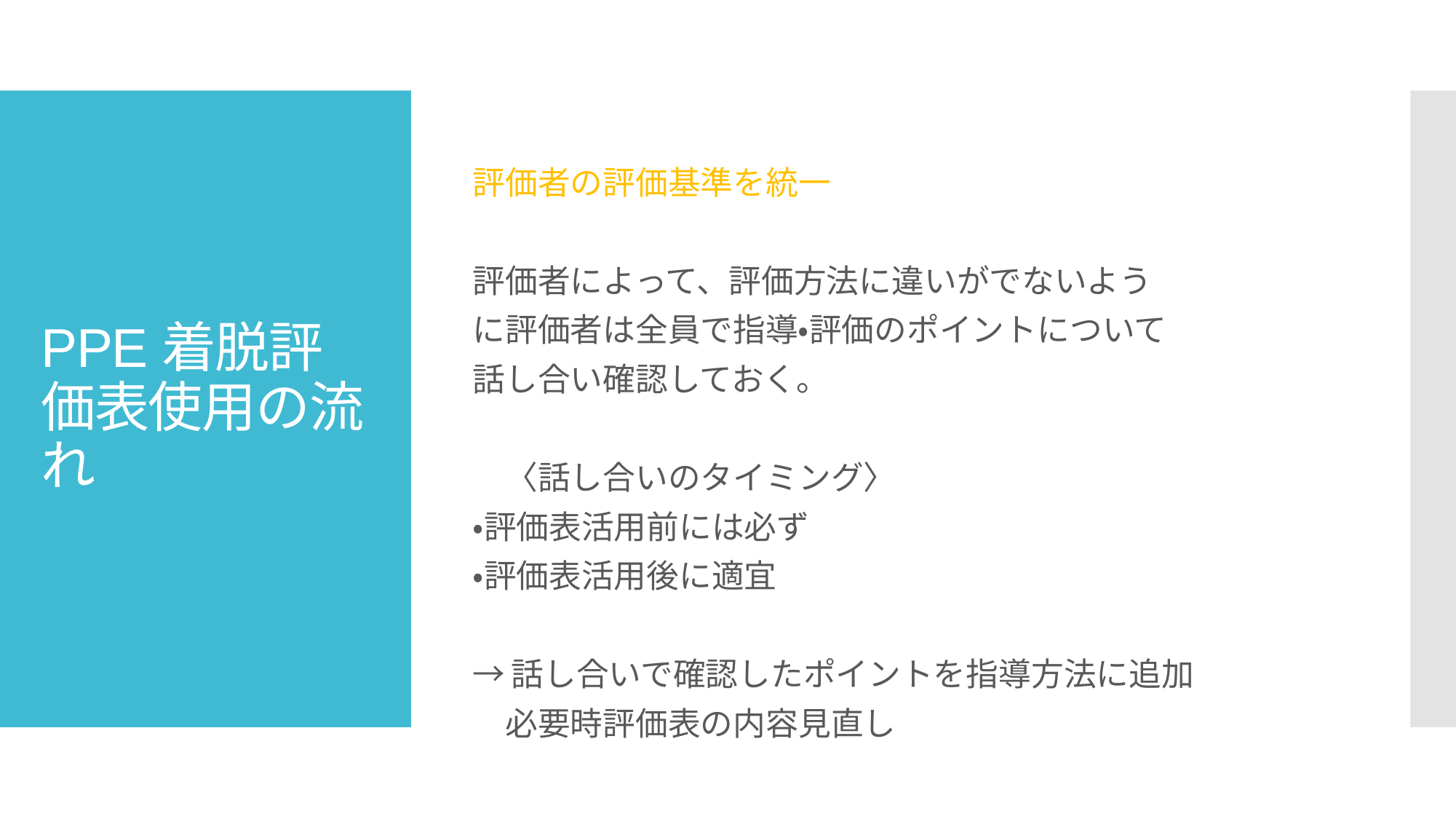

評価者の評価基準を統一

評価者によって、評価方法に違いがでないよう
に評価者は全員で指導・評価のポイントについて
話し合い確認しておく。

　〈話し合いのタイミング〉
・評価表活用前には必ず
・評価表活用後に適宜

→話し合いで確認したポイントを指導方法に追加
　必要時評価表の内容見直し

# PPE着脱評価表使用の流れ